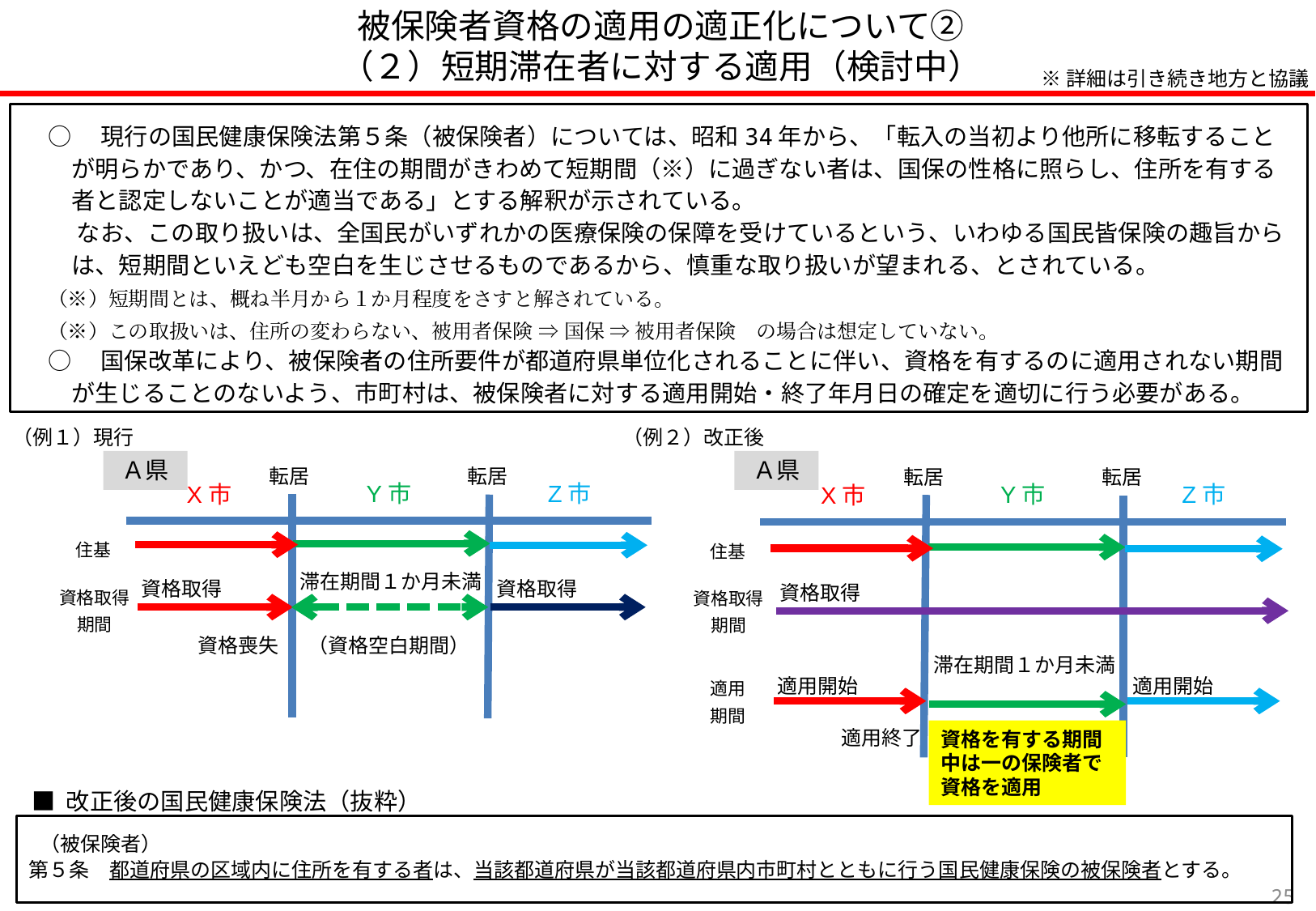

被保険者資格の適用の適正化について②
（２）短期滞在者に対する適用（検討中）
※詳細は引き続き地方と協議
○　現行の国民健康保険法第５条（被保険者）については、昭和34年から、「転入の当初より他所に移転することが明らかであり、かつ、在住の期間がきわめて短期間（※）に過ぎない者は、国保の性格に照らし、住所を有する者と認定しないことが適当である」とする解釈が示されている。
　 なお、この取り扱いは、全国民がいずれかの医療保険の保障を受けているという、いわゆる国民皆保険の趣旨からは、短期間といえども空白を生じさせるものであるから、慎重な取り扱いが望まれる、とされている。
（※）短期間とは、概ね半月から１か月程度をさすと解されている。
（※）この取扱いは、住所の変わらない、被用者保険 ⇒ 国保 ⇒ 被用者保険　の場合は想定していない。
○　国保改革により、被保険者の住所要件が都道府県単位化されることに伴い、資格を有するのに適用されない期間が生じることのないよう、市町村は、被保険者に対する適用開始・終了年月日の確定を適切に行う必要がある。

（例１）現行
（例２）改正後
Ａ県
Ａ県
転居
転居
転居
転居
Z市
Y市
X市
Z市
Y市
X市
住基
住基
滞在期間１か月未満
資格取得
資格取得
資格取得
資格取得
期間
資格取得
期間
（資格空白期間）
資格喪失
滞在期間１か月未満
適用
期間
適用開始
適用開始
適用終了
資格を有する期間中は一の保険者で資格を適用
■ 改正後の国民健康保険法（抜粋）
（被保険者）
第５条　都道府県の区域内に住所を有する者は、当該都道府県が当該都道府県内市町村とともに行う国民健康保険の被保険者とする。
25